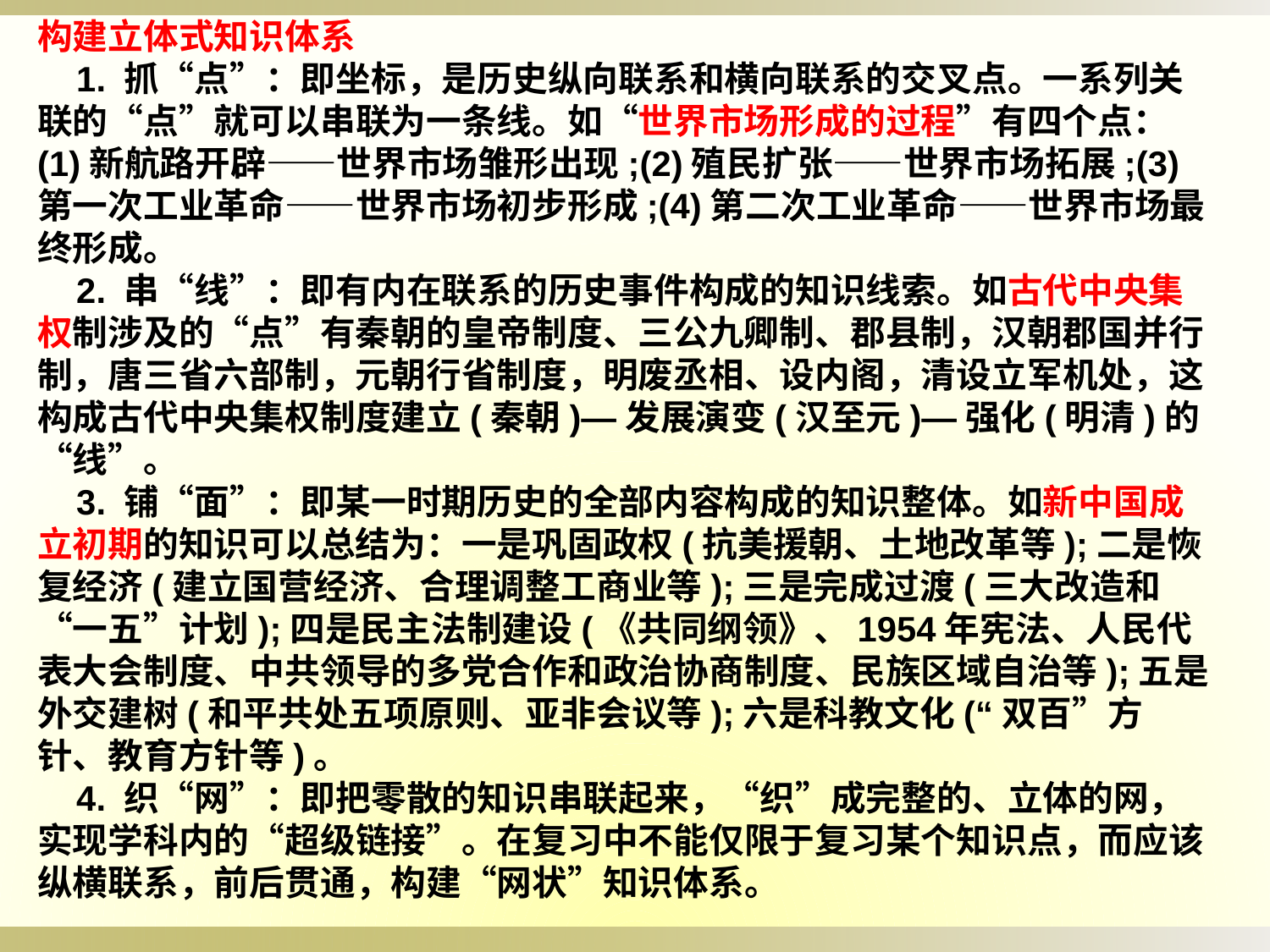

构建立体式知识体系
    1. 抓“点”：即坐标，是历史纵向联系和横向联系的交叉点。一系列关联的“点”就可以串联为一条线。如“世界市场形成的过程”有四个点：(1)新航路开辟——世界市场雏形出现;(2)殖民扩张——世界市场拓展;(3)第一次工业革命——世界市场初步形成;(4)第二次工业革命——世界市场最终形成。
    2. 串“线”：即有内在联系的历史事件构成的知识线索。如古代中央集权制涉及的“点”有秦朝的皇帝制度、三公九卿制、郡县制，汉朝郡国并行制，唐三省六部制，元朝行省制度，明废丞相、设内阁，清设立军机处，这构成古代中央集权制度建立(秦朝)—发展演变(汉至元)—强化(明清)的“线”。
    3. 铺“面”：即某一时期历史的全部内容构成的知识整体。如新中国成立初期的知识可以总结为：一是巩固政权(抗美援朝、土地改革等);二是恢复经济(建立国营经济、合理调整工商业等);三是完成过渡(三大改造和“一五”计划);四是民主法制建设(《共同纲领》、1954年宪法、人民代表大会制度、中共领导的多党合作和政治协商制度、民族区域自治等);五是外交建树(和平共处五项原则、亚非会议等);六是科教文化(“双百”方针、教育方针等)。
    4. 织“网”：即把零散的知识串联起来，“织”成完整的、立体的网，实现学科内的“超级链接”。在复习中不能仅限于复习某个知识点，而应该纵横联系，前后贯通，构建“网状”知识体系。